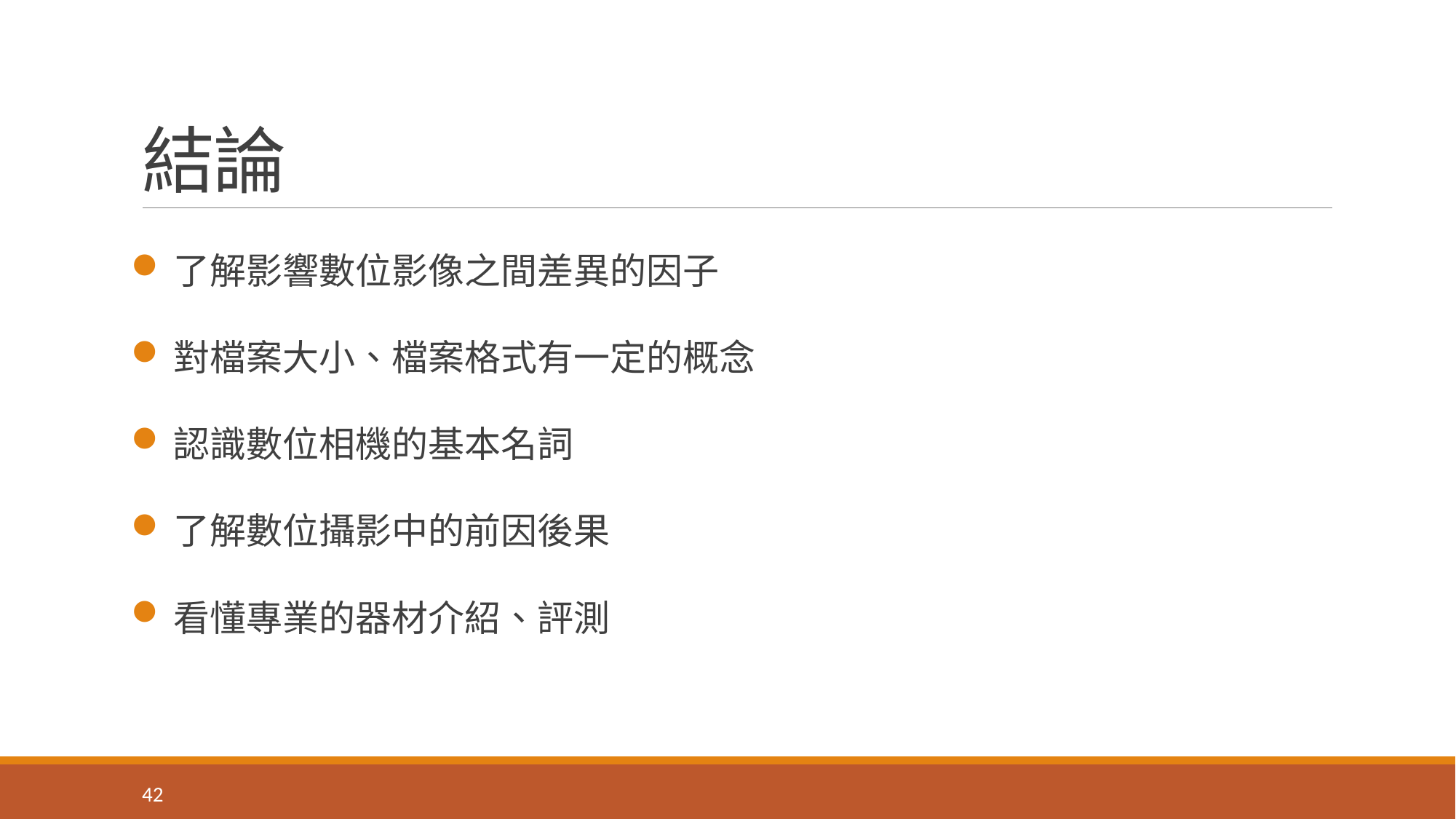

# 結論
了解影響數位影像之間差異的因子
對檔案大小、檔案格式有一定的概念
認識數位相機的基本名詞
了解數位攝影中的前因後果
看懂專業的器材介紹、評測
42